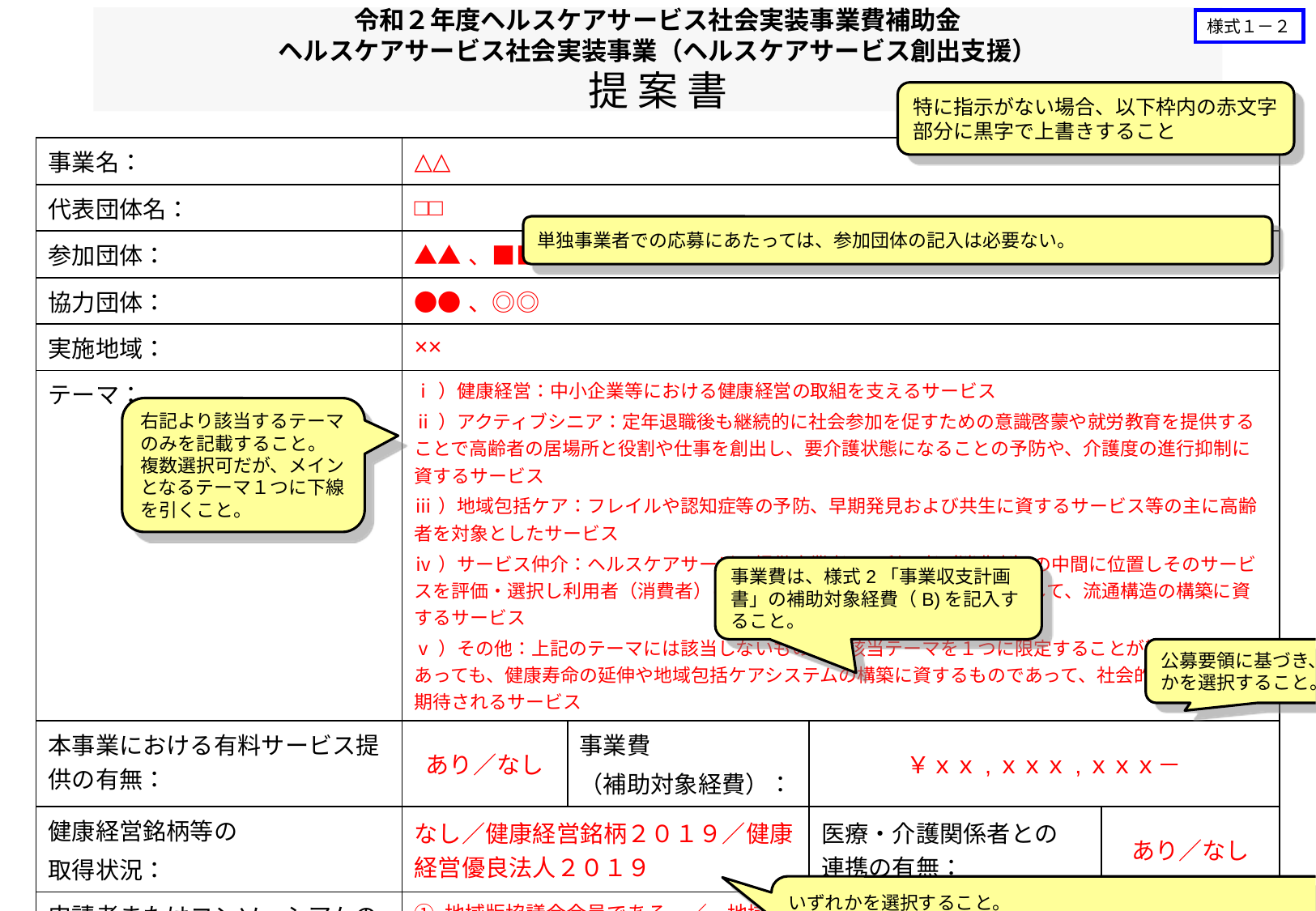

特に指示がない場合、以下枠内の赤文字部分に黒字で上書きすること
| 事業名： | △△ |  |  |  |
| --- | --- | --- | --- | --- |
| 代表団体名： | □□ |  |  |  |
| 参加団体： | ▲▲、■■ |  |  |  |
| 協力団体： | ●●、◎◎ |  |  |  |
| 実施地域： | ×× |  |  |  |
| テーマ： | ⅰ）健康経営：中小企業等における健康経営の取組を支えるサービス ⅱ）アクティブシニア：定年退職後も継続的に社会参加を促すための意識啓蒙や就労教育を提供することで高齢者の居場所と役割や仕事を創出し、要介護状態になることの予防や、介護度の進行抑制に資するサービス ⅲ）地域包括ケア：フレイルや認知症等の予防、早期発見および共生に資するサービス等の主に高齢者を対象としたサービス ⅳ）サービス仲介：ヘルスケアサービス提供事業者と、利用者（消費者）の中間に位置しそのサービスを評価・選択し利用者（消費者）に紹介する役割を担う仲介者とが連携して、流通構造の構築に資するサービス ⅴ）その他：上記のテーマには該当しないものや、該当テーマを１つに限定することが難しいものであっても、健康寿命の延伸や地域包括ケアシステムの構築に資するものであって、社会的な波及効果が期待されるサービス |  |  |  |
| 本事業における有料サービス提供の有無： | あり／なし | 事業費 （補助対象経費）： | ￥ｘｘ,ｘｘｘ,ｘｘｘ－ |  |
| 健康経営銘柄等の 取得状況： | なし／健康経営銘柄２０１９／健康経営優良法人２０１９ |  | 医療・介護関係者との 連携の有無： | あり／なし |
| 申請者またはコンソーシアムの地域版次世代ヘルスケア産業協議会（以下、地域版協議会）への参加状況： | ① 地域版協議会会員である　／　地域版協議会の活動に参加している ② 地域版協議会は設立準備中であり、会員になる（参加する）予定である ③ その他　（地域版協議会はあるが接触したことはない、地域版協議会がない、 　　　　　　　　設置準備中だが会員になる（参加する）予定はない、等） |  |  |  |
単独事業者での応募にあたっては、参加団体の記入は必要ない。
右記より該当するテーマのみを記載すること。
複数選択可だが、メインとなるテーマ１つに下線を引くこと。
事業費は、様式2「事業収支計画書」の補助対象経費（B)を記入すること。
公募要領に基づき、いずれかを選択すること。
いずれかを選択すること。
補足：　「参加」の例：　自社の所属する業界団体等が会員であり、間接的に活動している場合、等